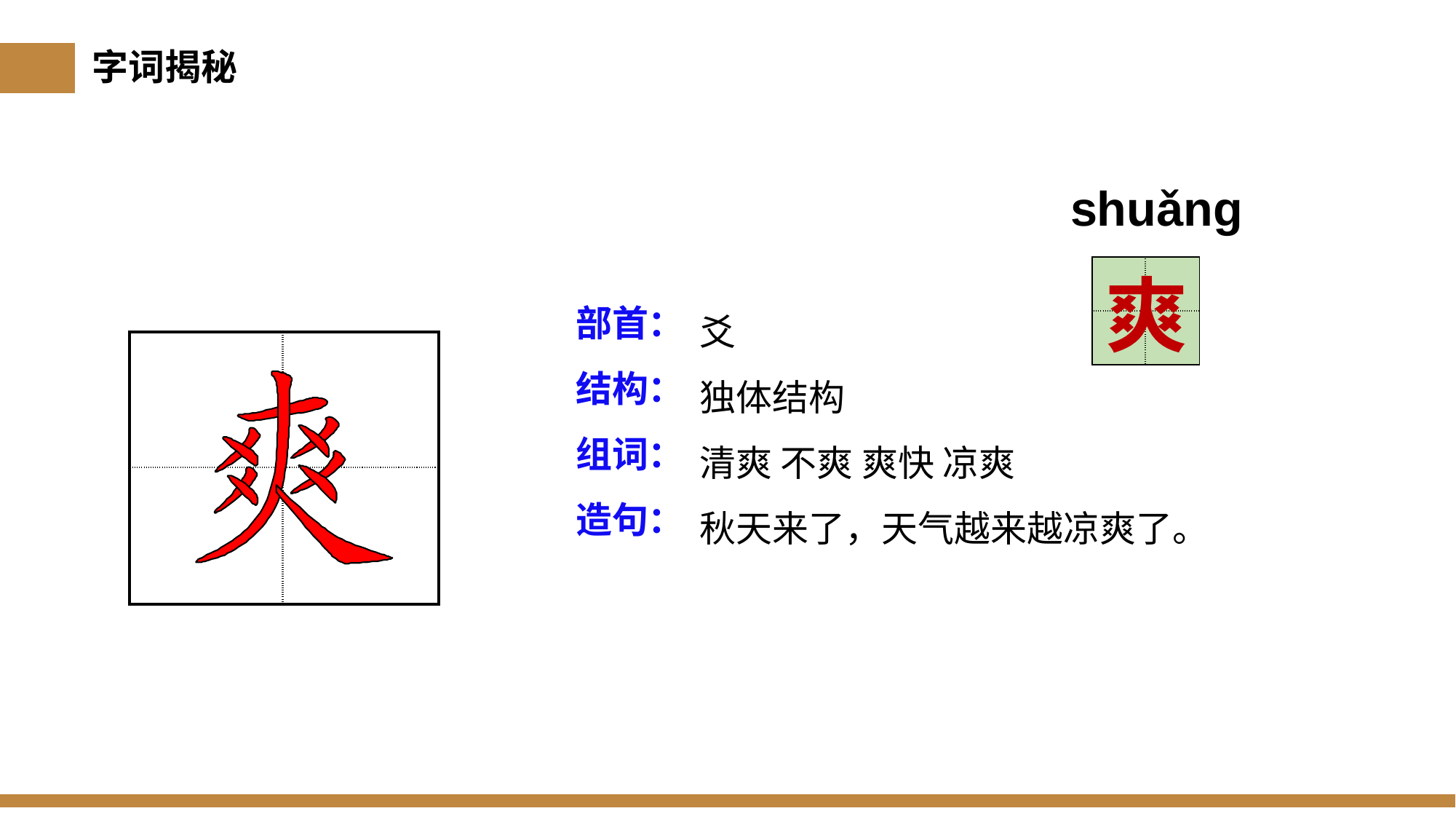

字词揭秘
shuǎng
|  |  |
| --- | --- |
|  |  |
爽
部首：
结构：
组词：
造句：
爻
独体结构
清爽 不爽 爽快 凉爽
秋天来了，天气越来越凉爽了。
|  |  |
| --- | --- |
|  |  |